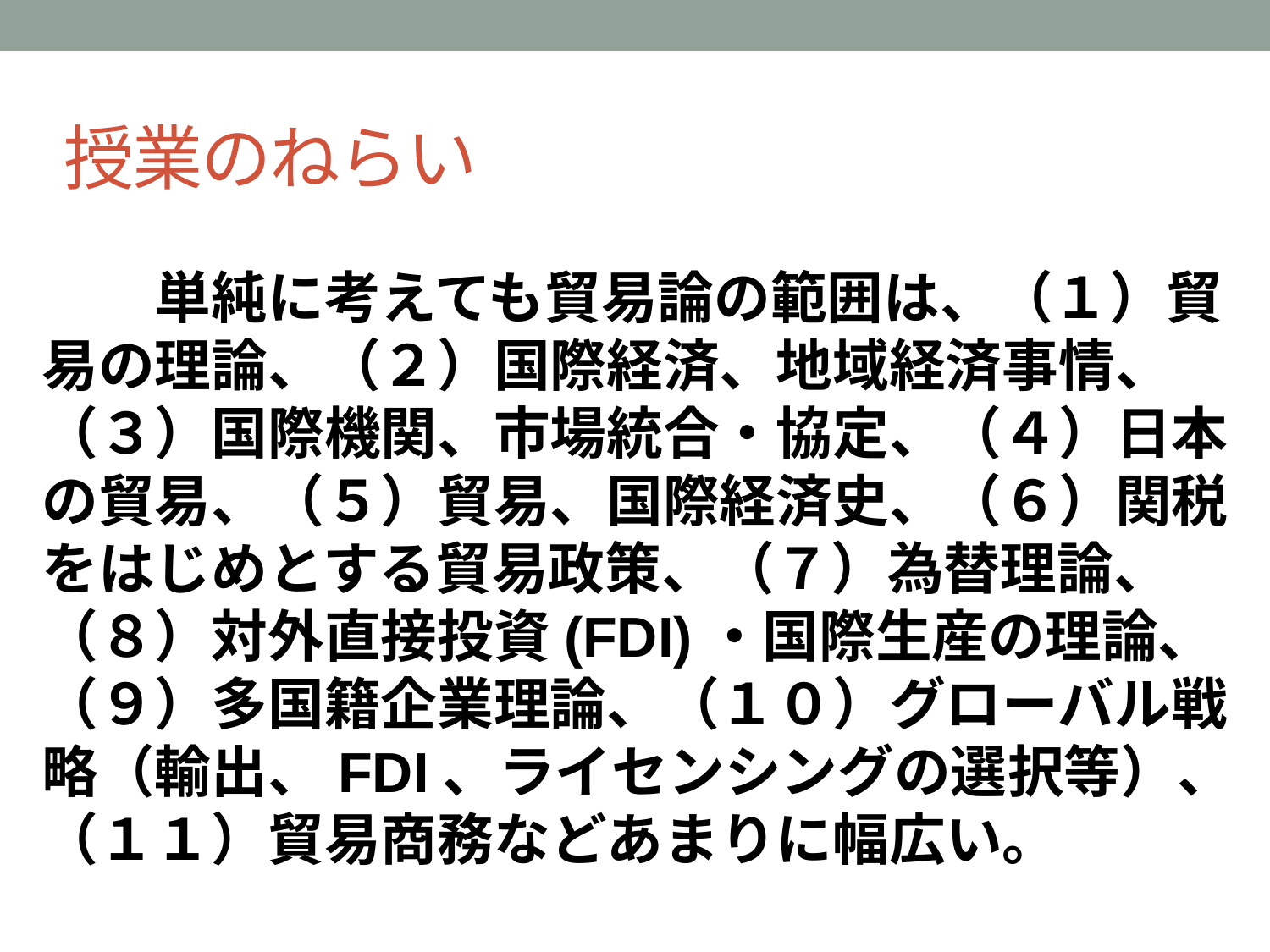

# 授業のねらい
　　単純に考えても貿易論の範囲は、（１）貿易の理論、（２）国際経済、地域経済事情、（３）国際機関、市場統合・協定、（４）日本の貿易、（５）貿易、国際経済史、（６）関税をはじめとする貿易政策、（７）為替理論、（８）対外直接投資(FDI)・国際生産の理論、（９）多国籍企業理論、（１０）グローバル戦略（輸出、FDI、ライセンシングの選択等）、（１１）貿易商務などあまりに幅広い。